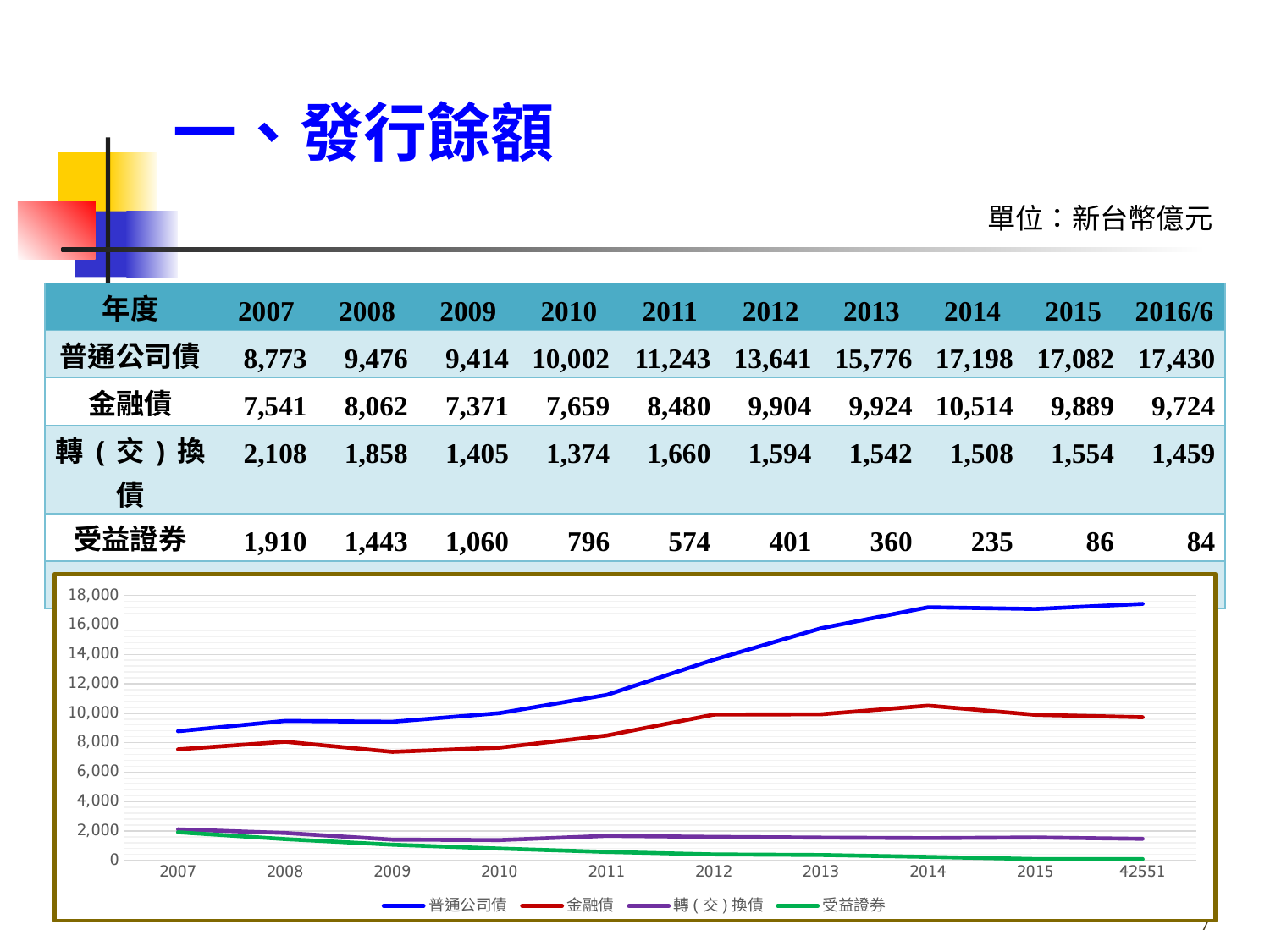

一、發行餘額
單位：新台幣億元
| 年度 | 2007 | 2008 | 2009 | 2010 | 2011 | 2012 | 2013 | 2014 | 2015 | 2016/6 |
| --- | --- | --- | --- | --- | --- | --- | --- | --- | --- | --- |
| 普通公司債 | 8,773 | 9,476 | 9,414 | 10,002 | 11,243 | 13,641 | 15,776 | 17,198 | 17,082 | 17,430 |
| 金融債 | 7,541 | 8,062 | 7,371 | 7,659 | 8,480 | 9,904 | 9,924 | 10,514 | 9,889 | 9,724 |
| 轉(交)換債 | 2,108 | 1,858 | 1,405 | 1,374 | 1,660 | 1,594 | 1,542 | 1,508 | 1,554 | 1,459 |
| 受益證券 | 1,910 | 1,443 | 1,060 | 796 | 574 | 401 | 360 | 235 | 86 | 84 |
| 合計 | 20,333 | 20,839 | 19,249 | 19,831 | 21,956 | 25,540 | 27,602 | 29,455 | 28,611 | 28,697 |

### Chart

| Category | 普通公司債 | 金融債 | 轉(交)換債 | 受益證券 |
|---|---|---|---|---|
| 2007 | 8773.0 | 7541.0 | 2108.0 | 1910.0 |
| 2008 | 9476.0 | 8062.0 | 1858.0 | 1443.0 |
| 2009 | 9414.0 | 7371.0 | 1405.0 | 1060.0 |
| 2010 | 10002.0 | 7659.0 | 1374.0 | 796.0 |
| 2011 | 11243.0 | 8480.0 | 1660.0 | 574.0 |
| 2012 | 13641.0 | 9904.0 | 1594.0 | 401.0 |
| 2013 | 15776.0 | 9924.0 | 1542.0 | 360.0 |
| 2014 | 17198.0 | 10514.0 | 1508.0 | 235.0 |
| 2015 | 17082.0 | 9889.0 | 1554.0 | 86.0 |
| 42551 | 17430.0 | 9724.0 | 1459.0 | 84.0 |
7